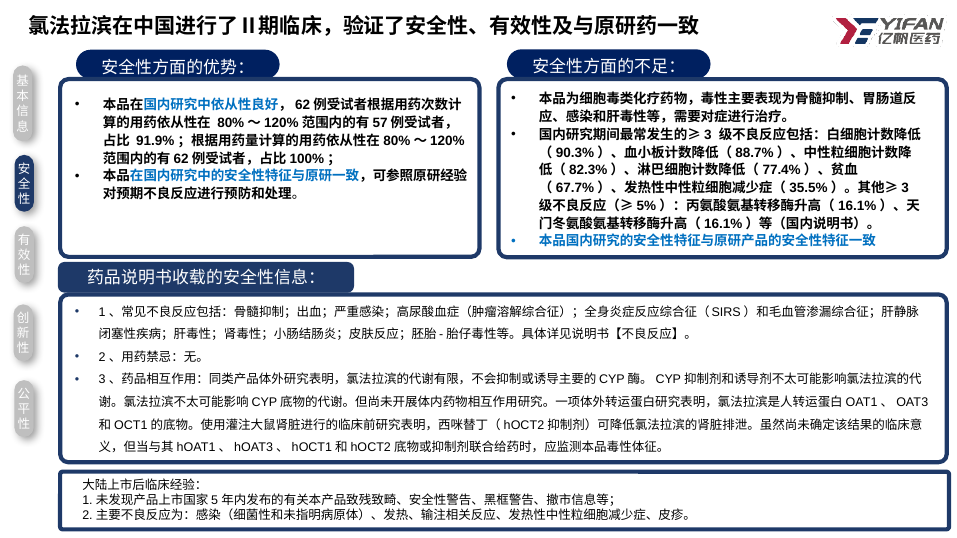

氯法拉滨在中国进行了Ⅱ期临床，验证了安全性、有效性及与原研药一致
安全性方面的不足：
安全性方面的优势：
基本信息

本品为细胞毒类化疗药物，毒性主要表现为骨髓抑制、胃肠道反应、感染和肝毒性等，需要对症进行治疗。
国内研究期间最常发生的≥3 级不良反应包括：白细胞计数降低（90.3%）、血小板计数降低（88.7%）、中性粒细胞计数降低（82.3%）、淋巴细胞计数降低（77.4%）、贫血（67.7%）、发热性中性粒细胞减少症（35.5%）。其他≥3级不良反应（≥5%）：丙氨酸氨基转移酶升高（16.1%）、天门冬氨酸氨基转移酶升高（16.1%）等（国内说明书）。
本品国内研究的安全性特征与原研产品的安全性特征一致
本品在国内研究中依从性良好，62例受试者根据用药次数计算的用药依从性在 80%～120%范围内的有57例受试者，占比 91.9%；根据用药量计算的用药依从性在80%～120%范围内的有62例受试者，占比100%；
本品在国内研究中的安全性特征与原研一致，可参照原研经验对预期不良反应进行预防和处理。
安全性
有效性
药品说明书收载的安全性信息：
1、常见不良反应包括：骨髓抑制；出血；严重感染；高尿酸血症（肿瘤溶解综合征）；全身炎症反应综合征（SIRS）和毛血管渗漏综合征；肝静脉闭塞性疾病；肝毒性；肾毒性；小肠结肠炎；皮肤反应；胚胎-胎仔毒性等。具体详见说明书【不良反应】。
2、用药禁忌：无。
3、药品相互作用：同类产品体外研究表明，氯法拉滨的代谢有限，不会抑制或诱导主要的CYP酶。CYP抑制剂和诱导剂不太可能影响氯法拉滨的代谢。氯法拉滨不太可能影响CYP底物的代谢。但尚未开展体内药物相互作用研究。一项体外转运蛋白研究表明，氯法拉滨是人转运蛋白OAT1、OAT3和OCT1的底物。使用灌注大鼠肾脏进行的临床前研究表明，西咪替丁（hOCT2抑制剂）可降低氯法拉滨的肾脏排泄。虽然尚未确定该结果的临床意义，但当与其hOAT1、hOAT3、hOCT1和hOCT2底物或抑制剂联合给药时，应监测本品毒性体征。

创新性
公平性
大陆上市后临床经验：
1.未发现产品上市国家5年内发布的有关本产品致残致畸、安全性警告、黑框警告、撤市信息等；
2.主要不良反应为：感染（细菌性和未指明病原体）、发热、输注相关反应、发热性中性粒细胞减少症、皮疹。